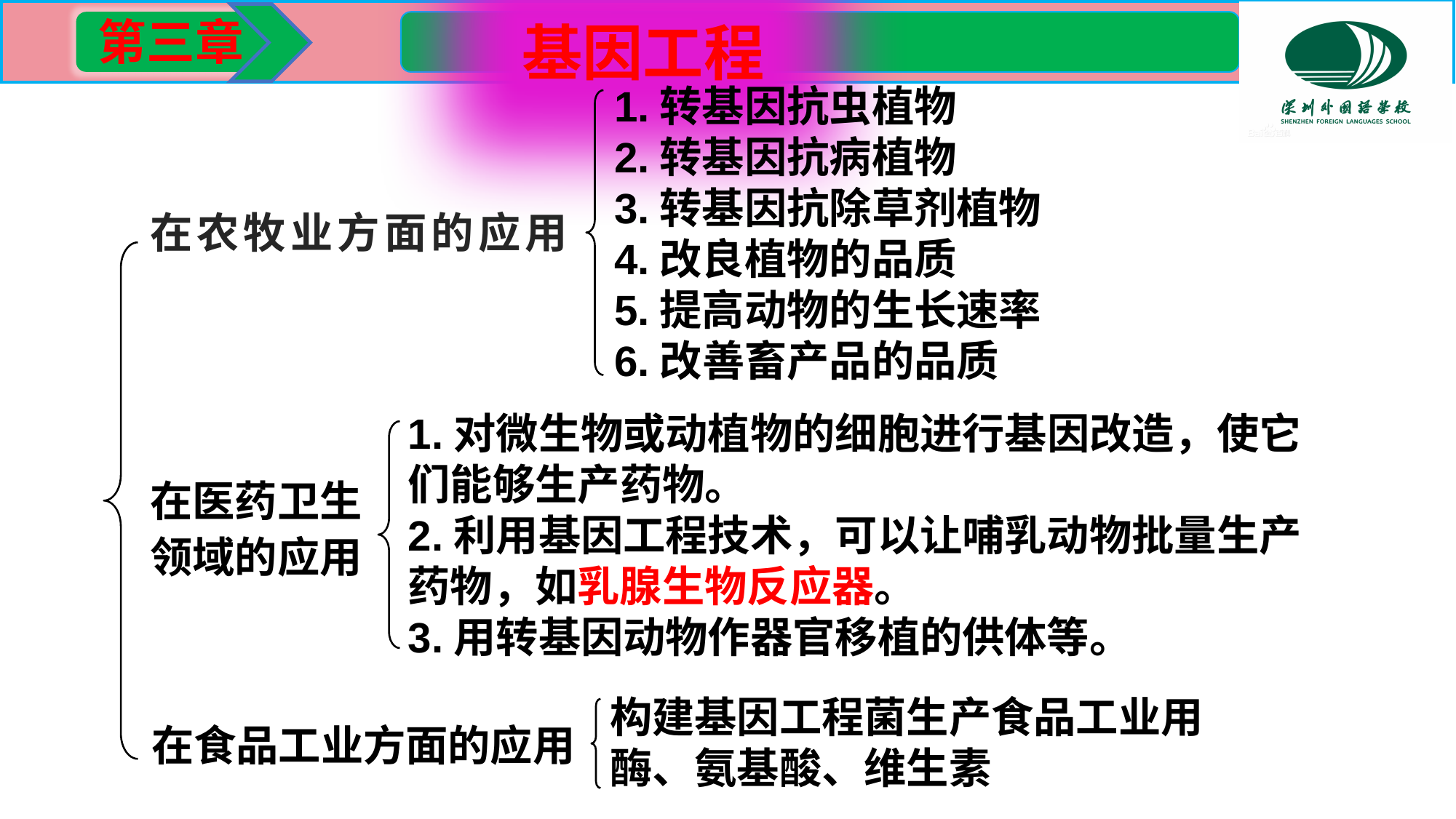

1.转基因抗虫植物
2.转基因抗病植物
3.转基因抗除草剂植物
4.改良植物的品质
5.提高动物的生长速率
6.改善畜产品的品质

在农牧业方面的应用

基因工程的应用
1.对微生物或动植物的细胞进行基因改造，使它们能够生产药物。
2.利用基因工程技术，可以让哺乳动物批量生产药物，如乳腺生物反应器。
3.用转基因动物作器官移植的供体等。

在医药卫生领域的应用
构建基因工程菌生产食品工业用酶、氨基酸、维生素

在食品工业方面的应用